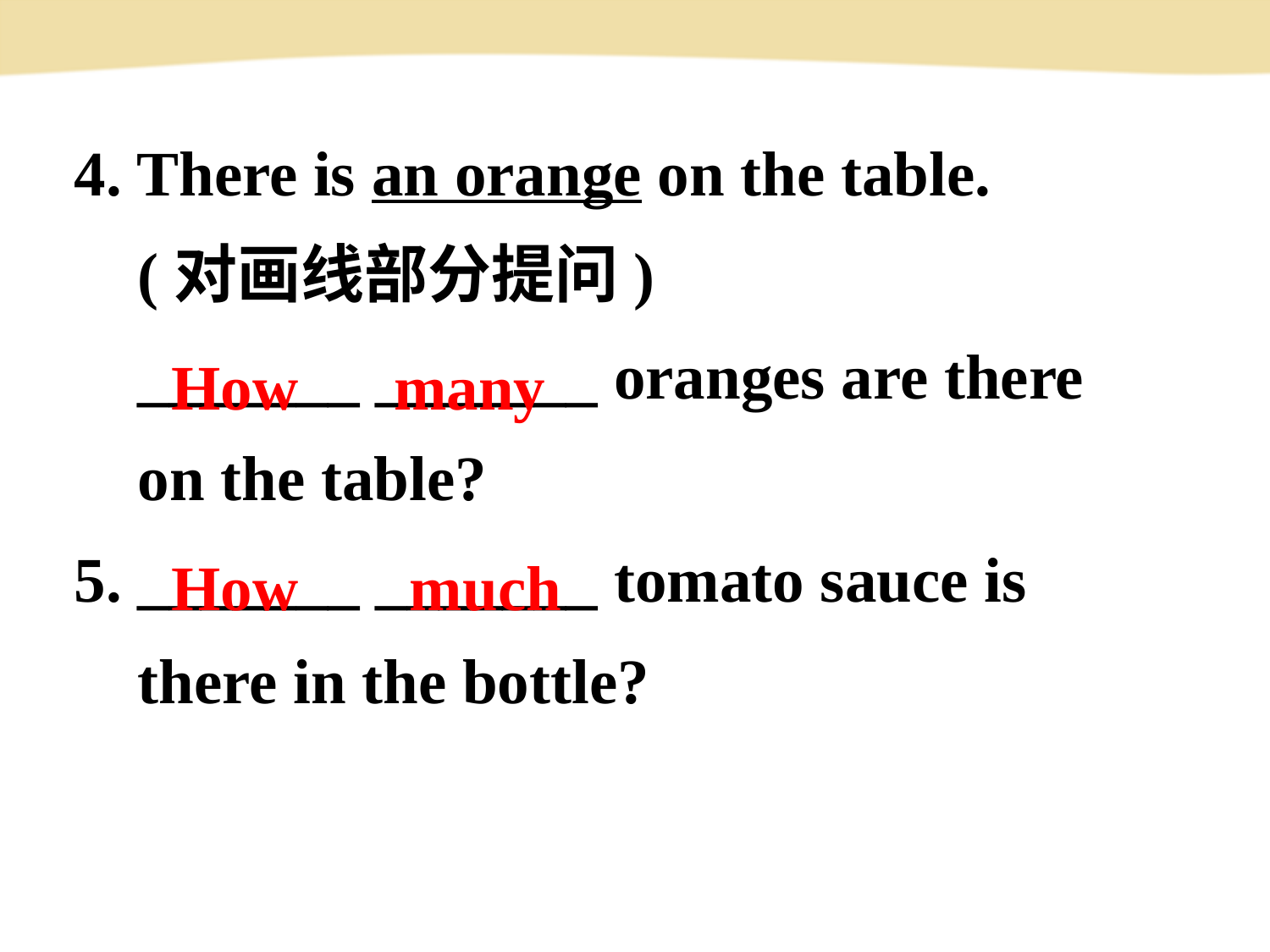

4. There is an orange on the table.
    (对画线部分提问)
    _______ _______ oranges are there
    on the table?
5. _______ _______ tomato sauce is
    there in the bottle?
How      many
How       much